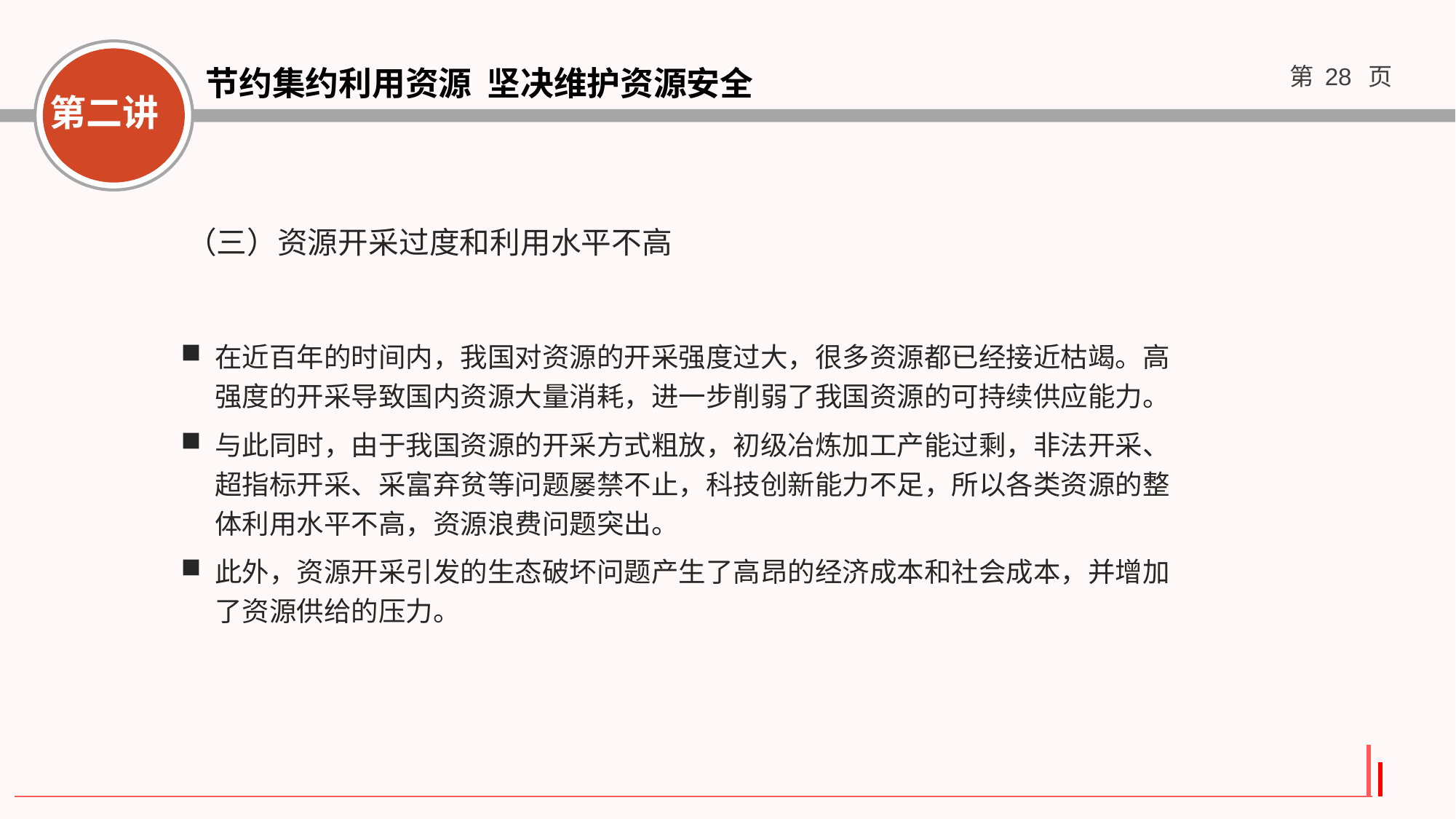

（三）资源开采过度和利用水平不高
在近百年的时间内，我国对资源的开采强度过大，很多资源都已经接近枯竭。高强度的开采导致国内资源大量消耗，进一步削弱了我国资源的可持续供应能力。
与此同时，由于我国资源的开采方式粗放，初级冶炼加工产能过剩，非法开采、超指标开采、采富弃贫等问题屡禁不止，科技创新能力不足，所以各类资源的整体利用水平不高，资源浪费问题突出。
此外，资源开采引发的生态破坏问题产生了高昂的经济成本和社会成本，并增加了资源供给的压力。